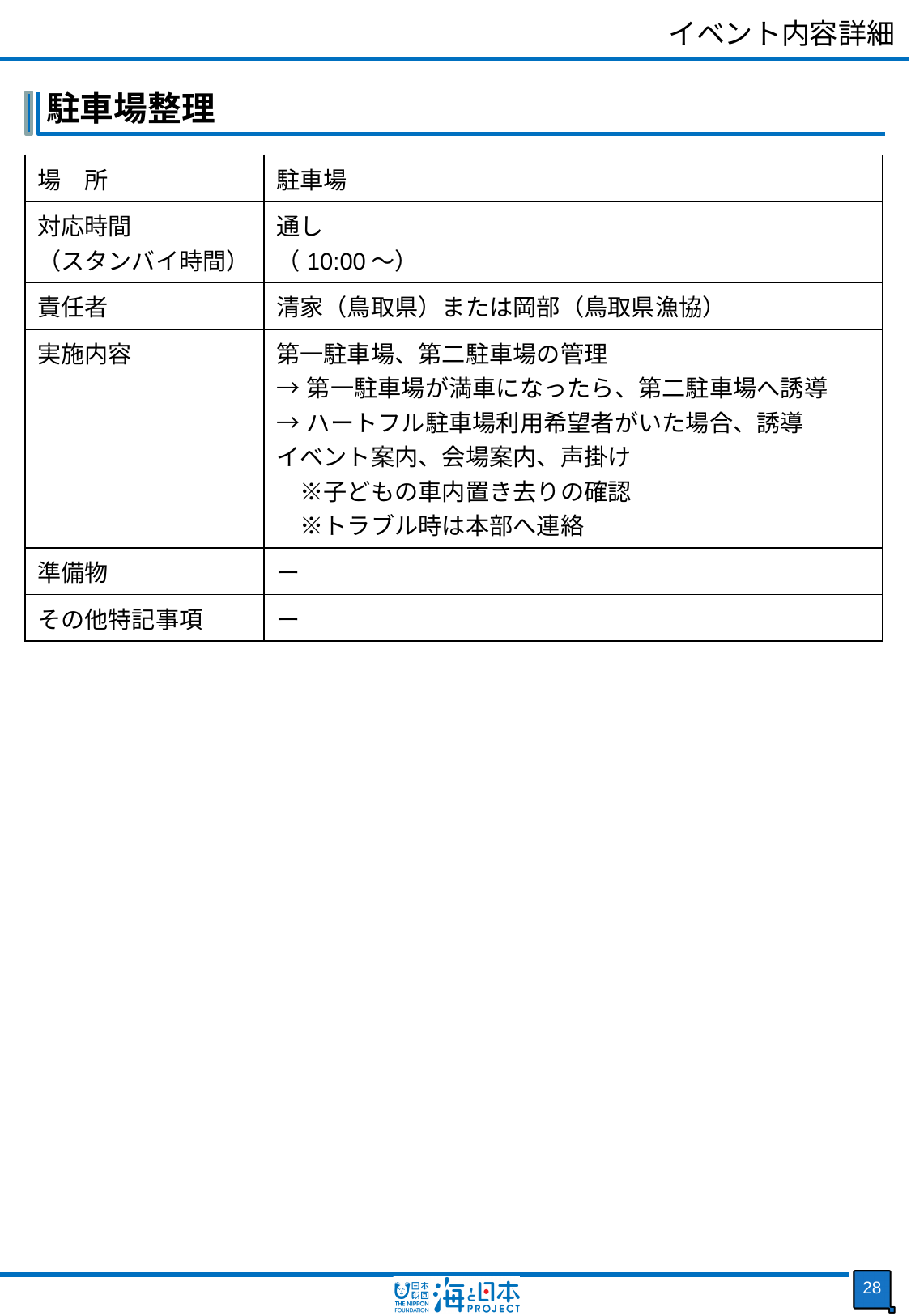

イベント内容詳細
駐車場整理

| 場　所 | 駐車場 |
| --- | --- |
| 対応時間 （スタンバイ時間） | 通し （10:00～） |
| 責任者 | 清家（鳥取県）または岡部（鳥取県漁協） |
| 実施内容 | 第一駐車場、第二駐車場の管理 →第一駐車場が満車になったら、第二駐車場へ誘導 →ハートフル駐車場利用希望者がいた場合、誘導 イベント案内、会場案内、声掛け 　※子どもの車内置き去りの確認 　※トラブル時は本部へ連絡 |
| 準備物 | ー |
| その他特記事項 | ー |
28